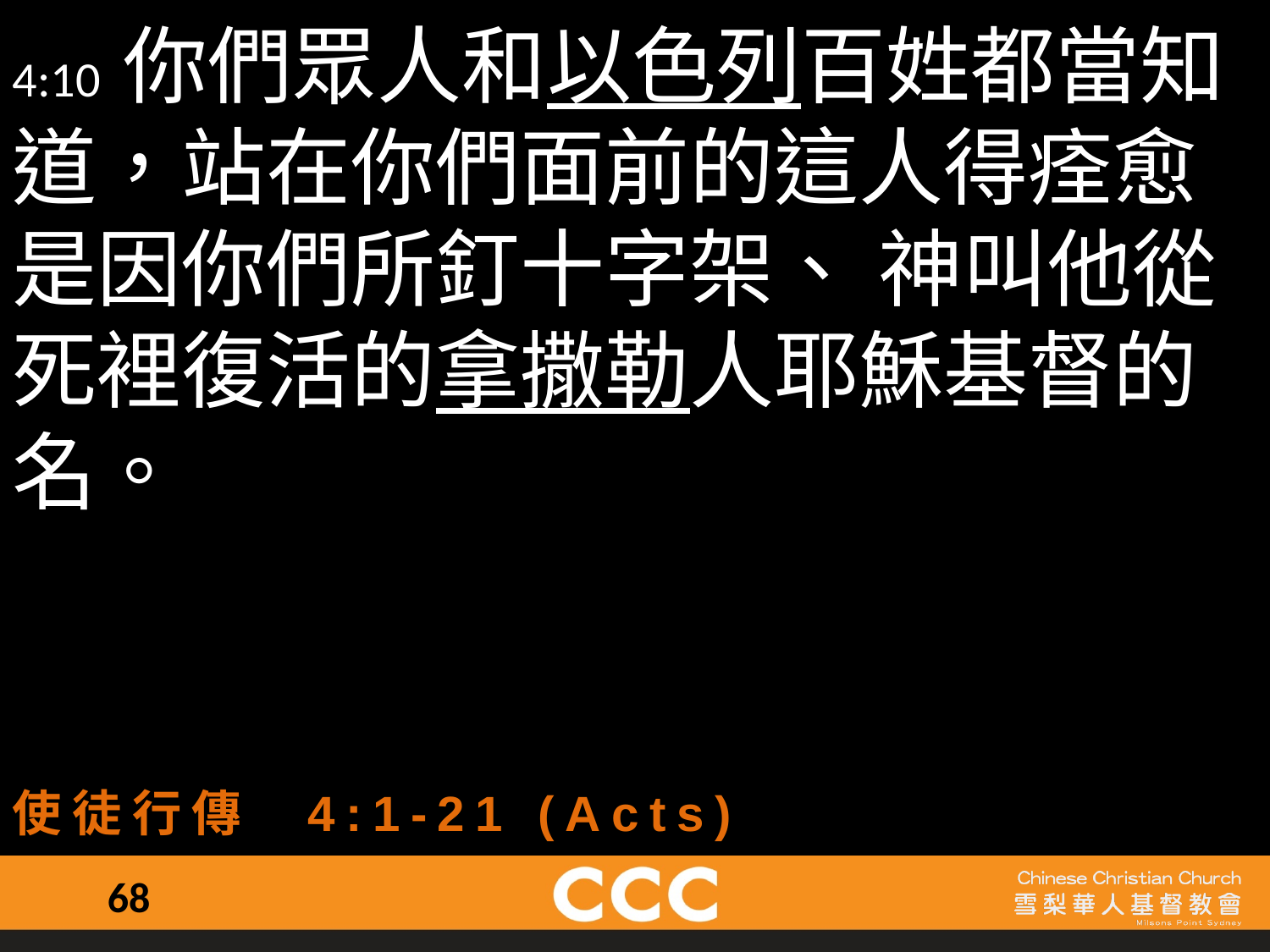

4:10 你們眾人和以色列百姓都當知道，站在你們面前的這人得痊愈是因你們所釘十字架、 神叫他從死裡復活的拿撒勒人耶穌基督的名。
使徒行傳  4:1-21 (Acts)
68